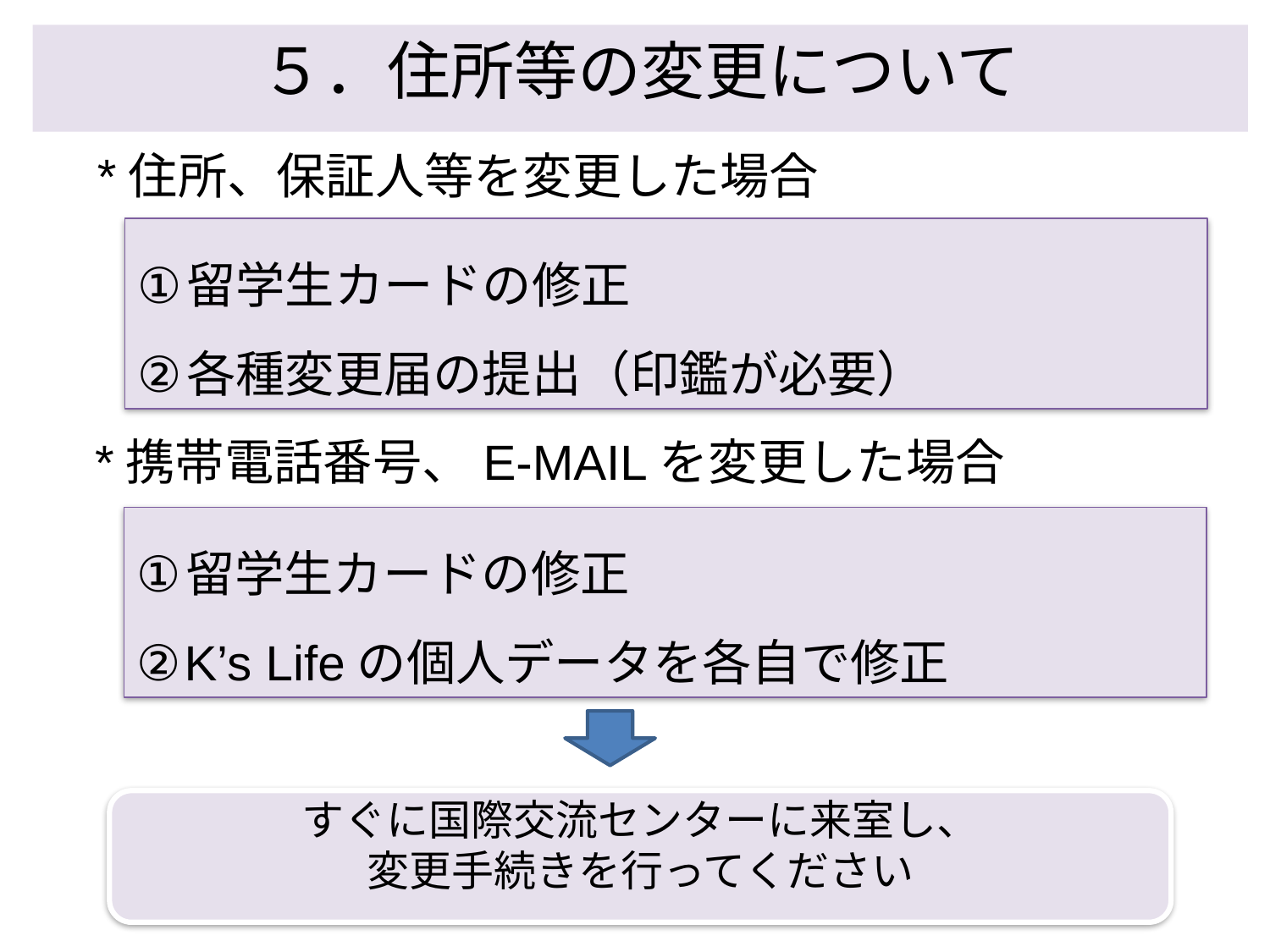

５．住所等の変更について

*住所、保証人等を変更した場合
留学生カードの修正
各種変更届の提出（印鑑が必要）
  *携帯電話番号、E-MAILを変更した場合
留学生カードの修正
K’s Lifeの個人データを各自で修正

すぐに国際交流センターに来室し、
変更手続きを行ってください